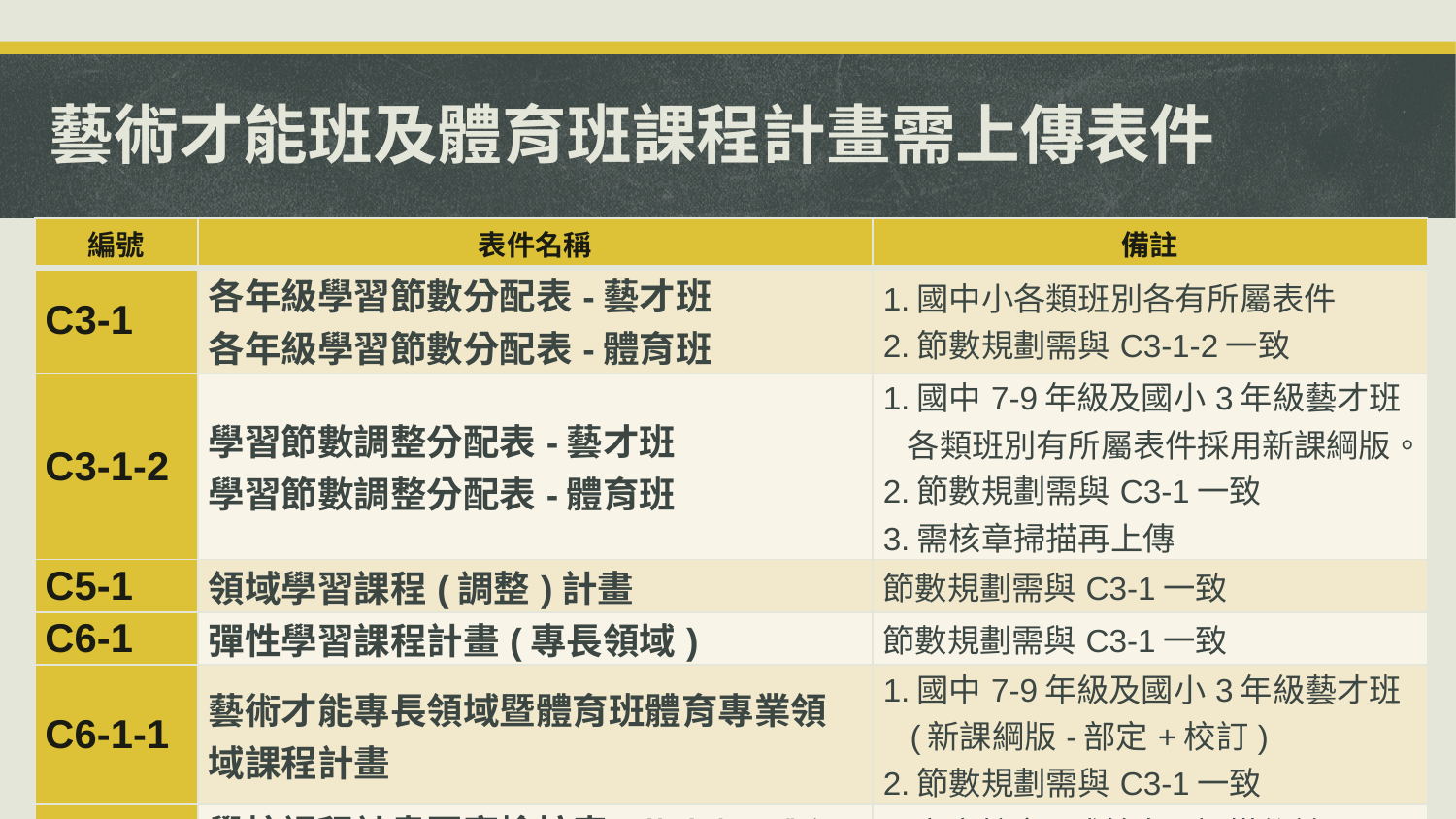

# 藝術才能班及體育班課程計畫需上傳表件
| 編號 | 表件名稱 | 備註 |
| --- | --- | --- |
| C3-1 | 各年級學習節數分配表-藝才班 各年級學習節數分配表-體育班 | 1.國中小各類班別各有所屬表件 2.節數規劃需與C3-1-2一致 |
| C3-1-2 | 學習節數調整分配表-藝才班 學習節數調整分配表-體育班 | 1.國中7-9年級及國小3年級藝才班各類班別有所屬表件採用新課綱版。 2.節數規劃需與C3-1一致 3.需核章掃描再上傳 |
| C5-1 | 領域學習課程(調整)計畫 | 節數規劃需與C3-1一致 |
| C6-1 | 彈性學習課程計畫(專長領域) | 節數規劃需與C3-1一致 |
| C6-1-1 | 藝術才能專長領域暨體育班體育專業領域課程計畫 | 1.國中7-9年級及國小3年級藝才班 (新課綱版-部定+校訂) 2.節數規劃需與C3-1一致 |
| A04 | 學校課程計畫互審檢核表-藝才班及體育班 | 互審完核章(或簽名)掃描後於7/28前上傳 |